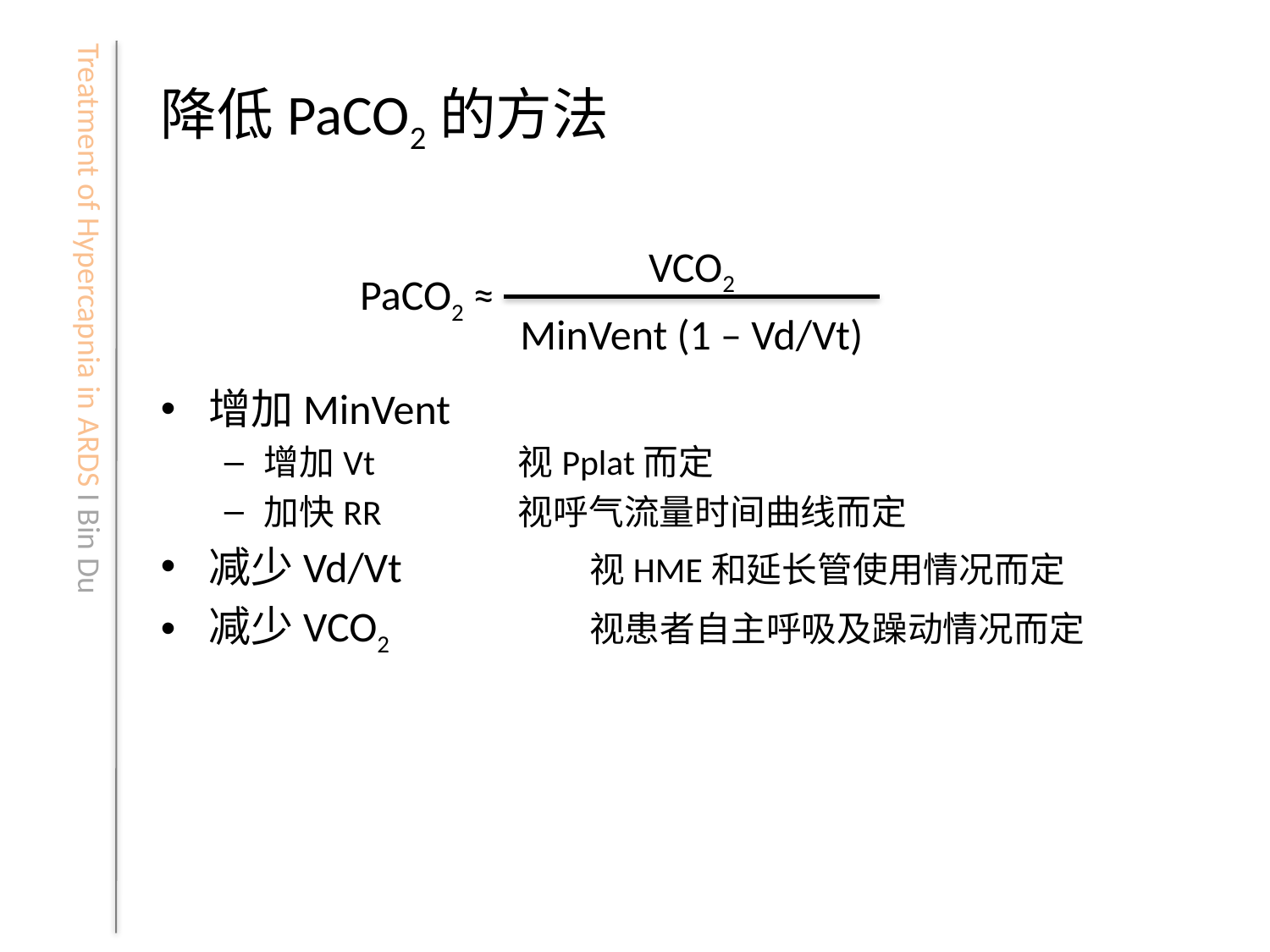

# 降低PaCO2的方法
VCO2
MinVent (1 – Vd/Vt)
PaCO2 ≈
增加MinVent
增加Vt		视Pplat而定
加快RR		视呼气流量时间曲线而定
减少Vd/Vt		视HME和延长管使用情况而定
减少VCO2		视患者自主呼吸及躁动情况而定